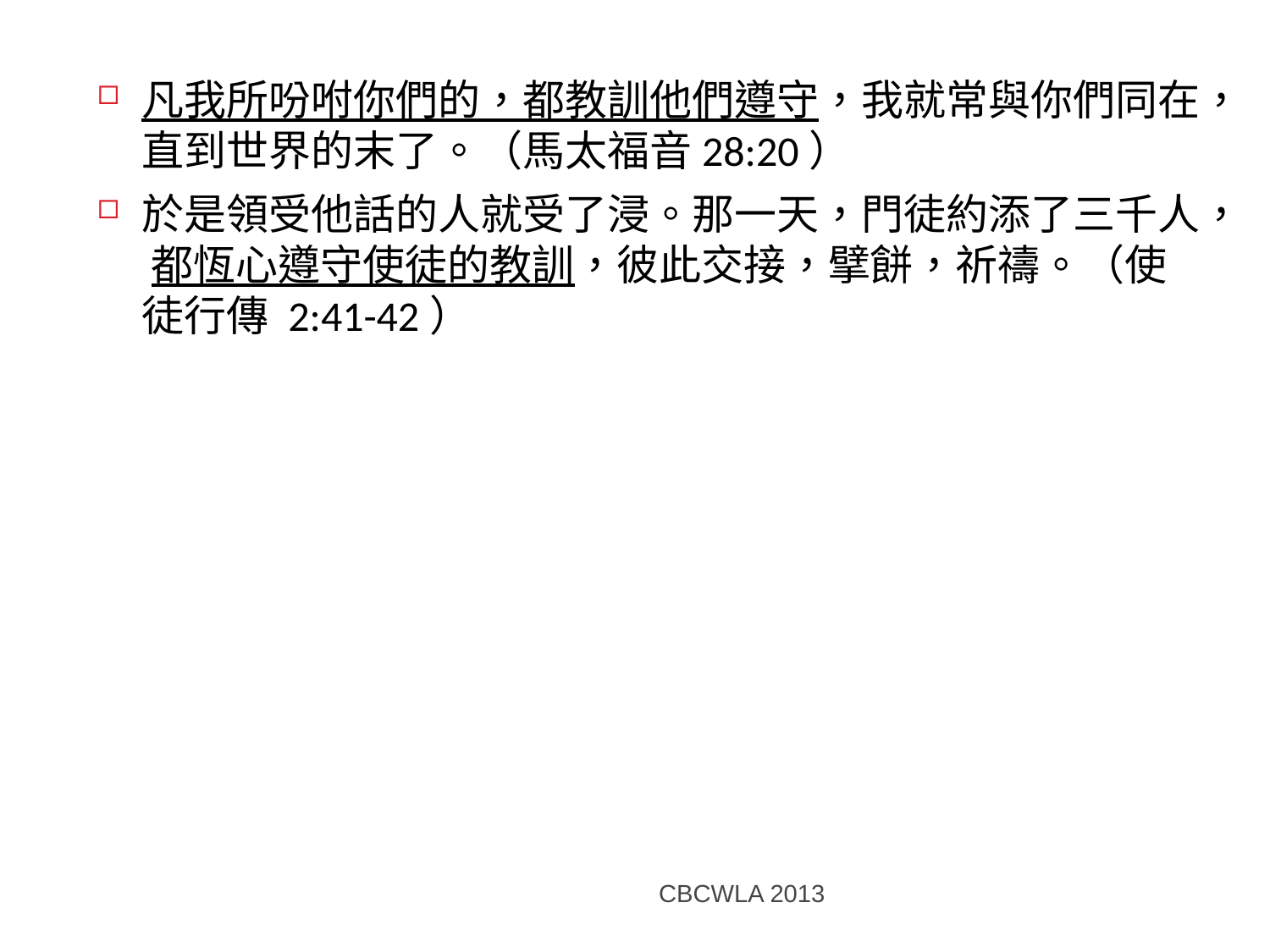

凡我所吩咐你們的，都教訓他們遵守，我就常與你們同在，直到世界的末了。（馬太福音28:20）
於是領受他話的人就受了浸。那一天，門徒約添了三千人， 都恆心遵守使徒的教訓，彼此交接，擘餅，祈禱。（使徒行傳 2:41-42）
CBCWLA 2013